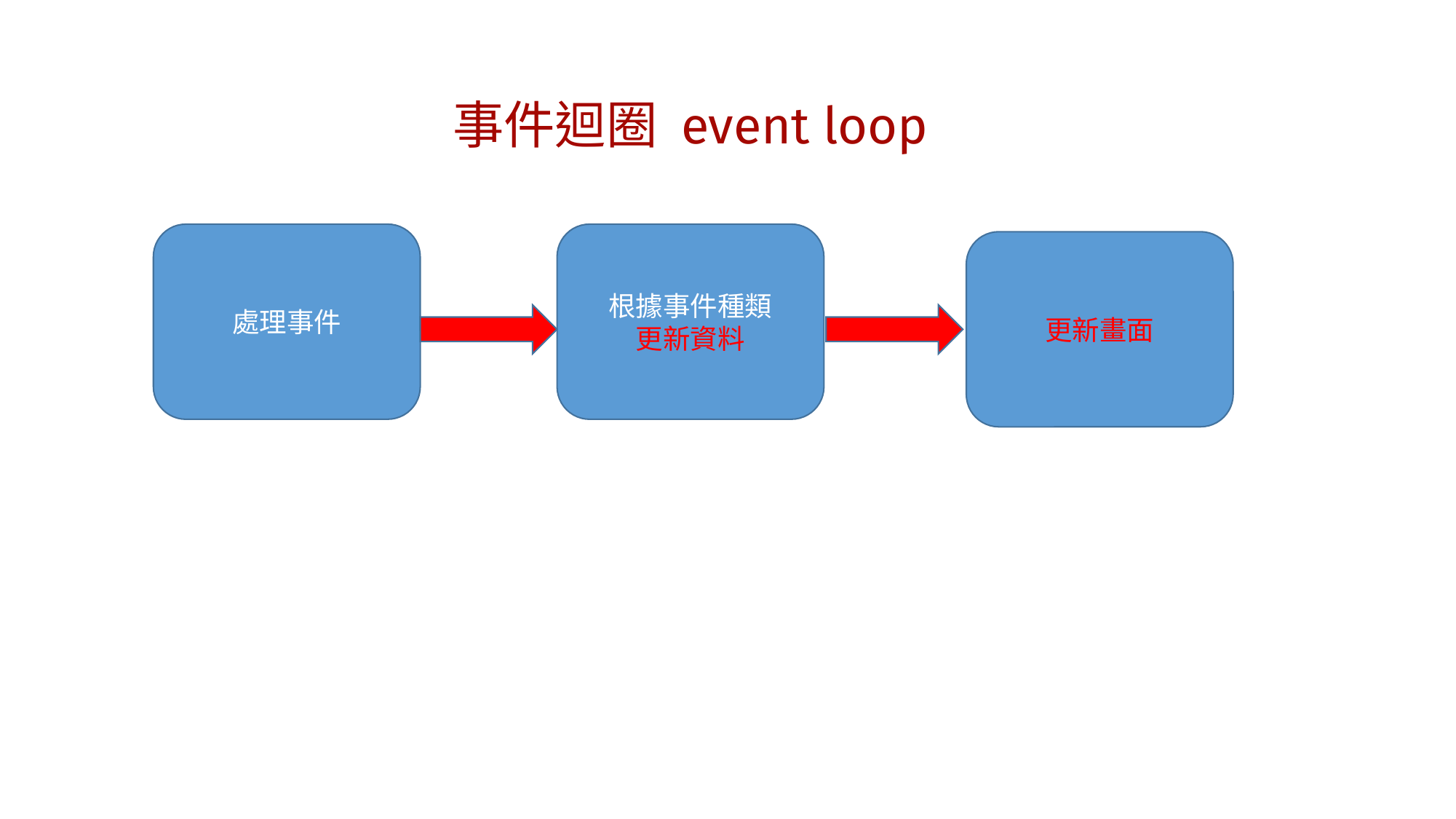

事件迴圈 event loop

處理事件
根據事件種類
更新資料
更新畫面